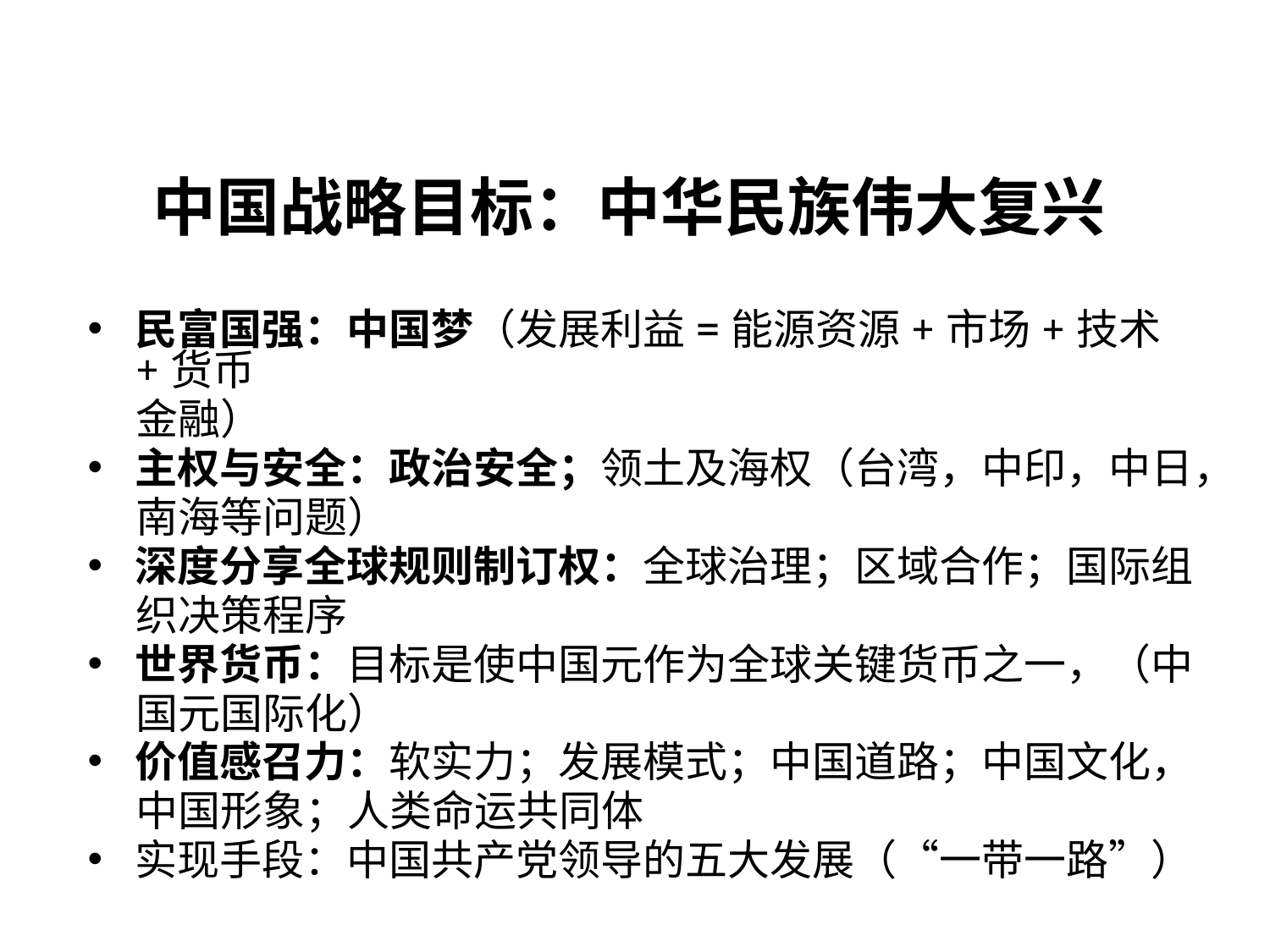

# 中国战略目标：中华民族伟大复兴
民富国强：中国梦（发展利益=能源资源+市场+技术+货币
    金融）
主权与安全：政治安全；领土及海权（台湾，中印，中日，
    南海等问题）
深度分享全球规则制订权：全球治理；区域合作；国际组
    织决策程序
世界货币：目标是使中国元作为全球关键货币之一，（中
    国元国际化）
价值感召力：软实力；发展模式；中国道路；中国文化，
    中国形象；人类命运共同体
实现手段：中国共产党领导的五大发展（“一带一路”）